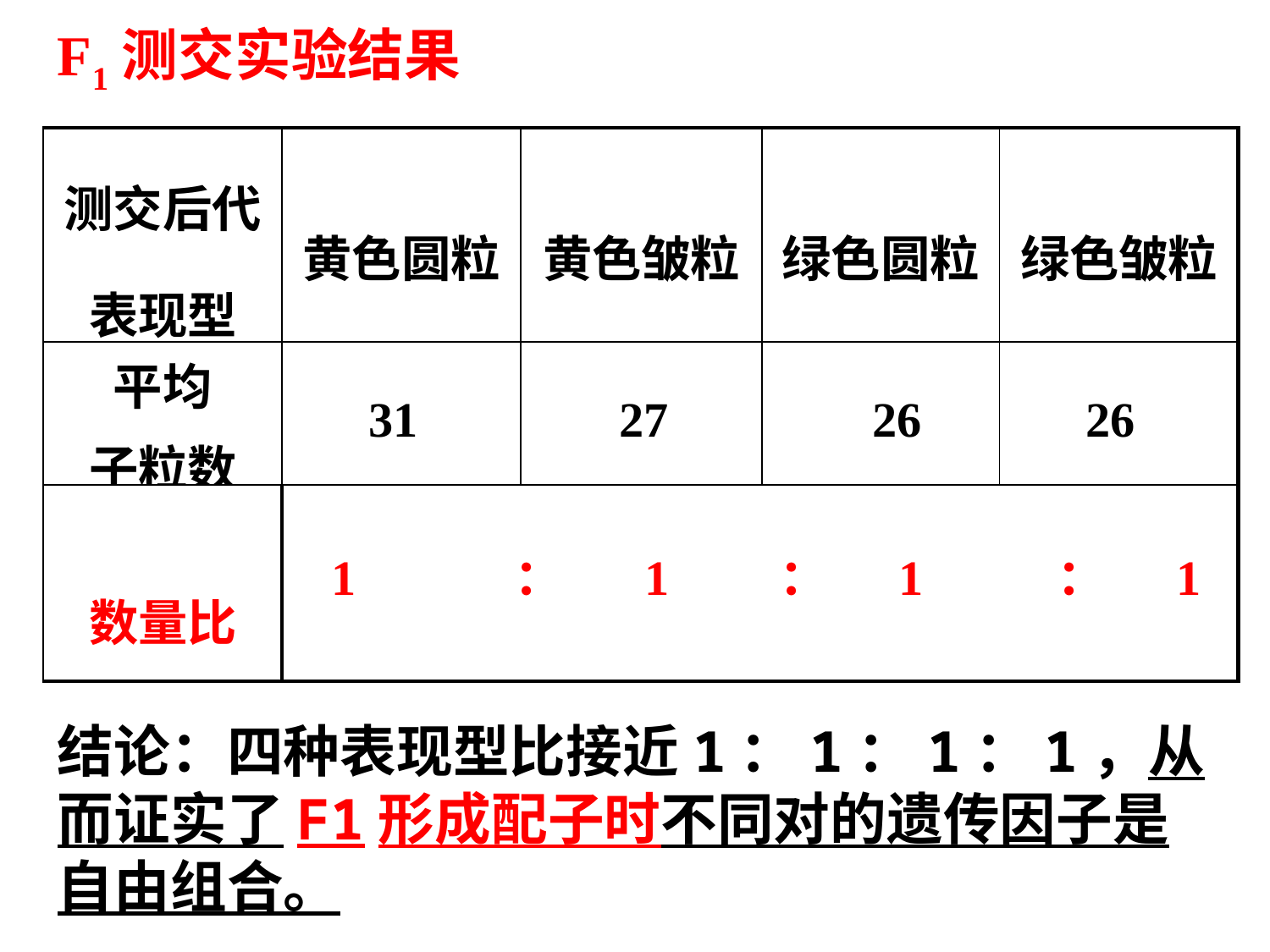

F1测交实验结果

| 测交后代表现型 | 黄色圆粒 | 黄色皱粒 | 绿色圆粒 | 绿色皱粒 |
| --- | --- | --- | --- | --- |
| 平均 子粒数 | 31 | 27 | 26 | 26 |
| 数量比 | 1 ： 1 ： 1 ： 1 |  |  |  |
结论：四种表现型比接近1：1：1：1，从而证实了F1形成配子时不同对的遗传因子是自由组合。